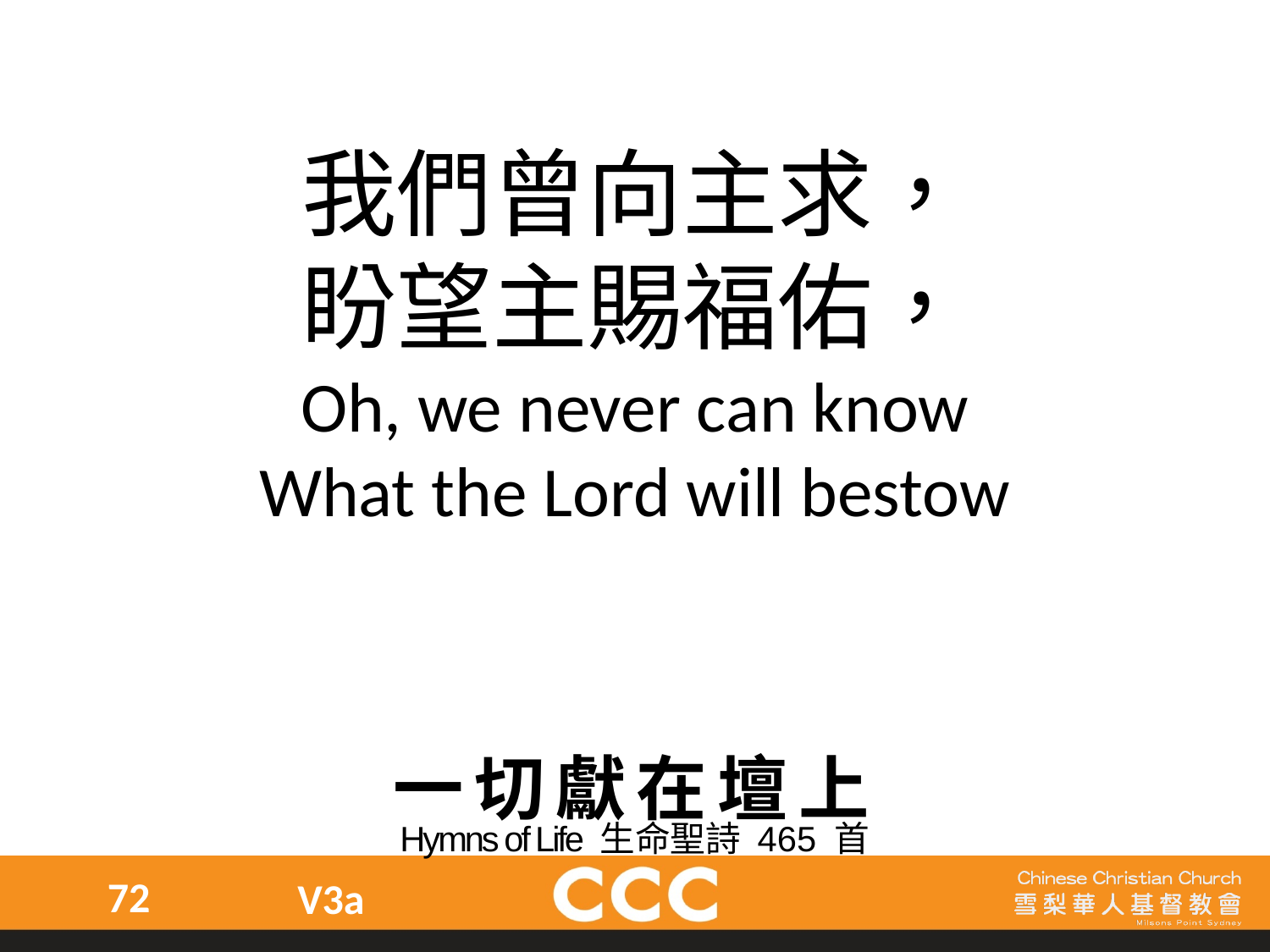

我們曾向主求，
盼望主賜福佑，
Oh, we never can know
What the Lord will bestow
一切獻在壇上
Hymns of Life 生命聖詩 465 首
72
V3a